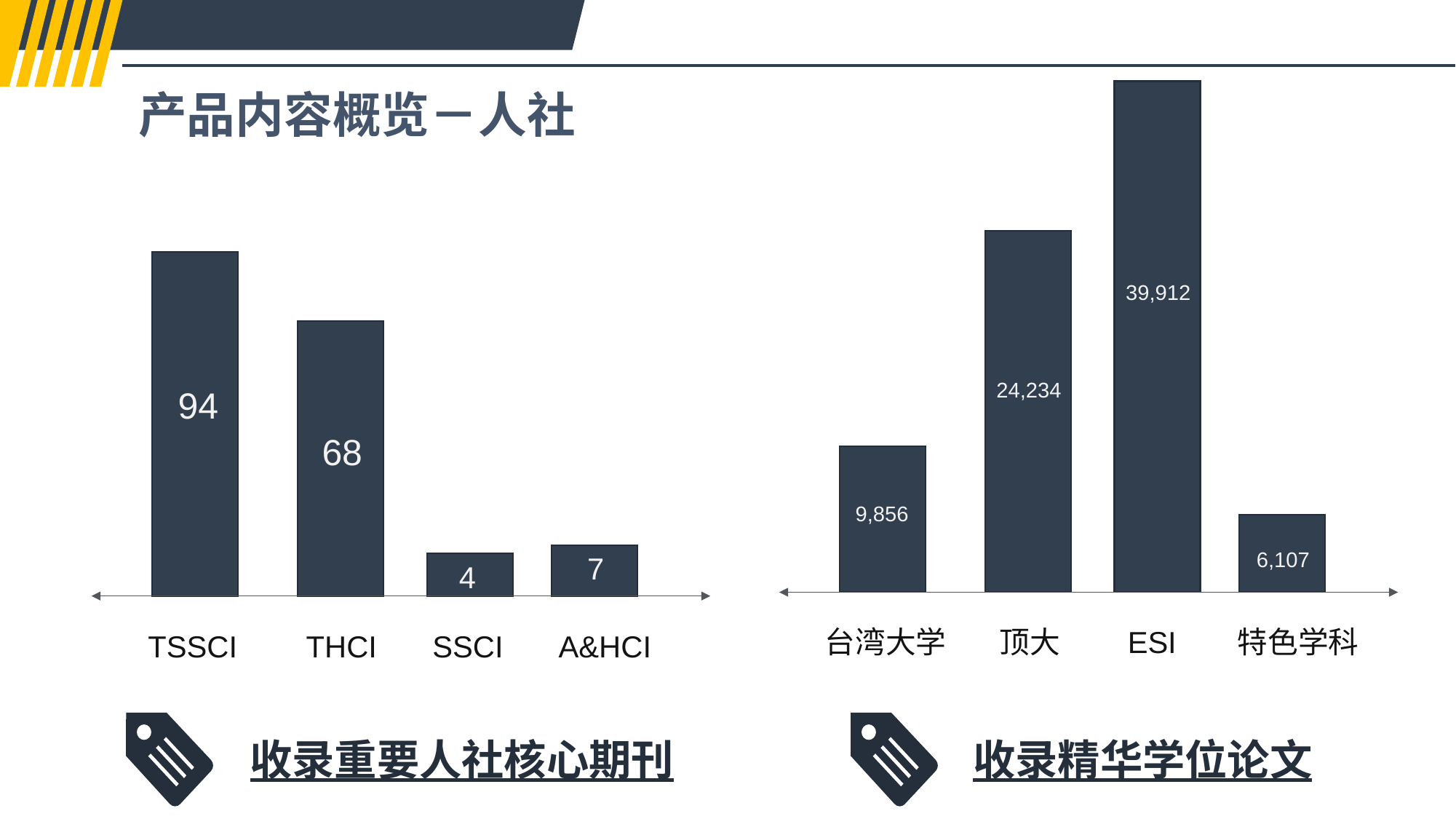

产品内容概览－人社

39,912

24,234
94
68

9,856

6,107
7

4
台湾大学
顶大
ESI
特色学科
TSSCI
THCI
SSCI
A&HCI

收录重要人社核心期刊

收录精华学位论文